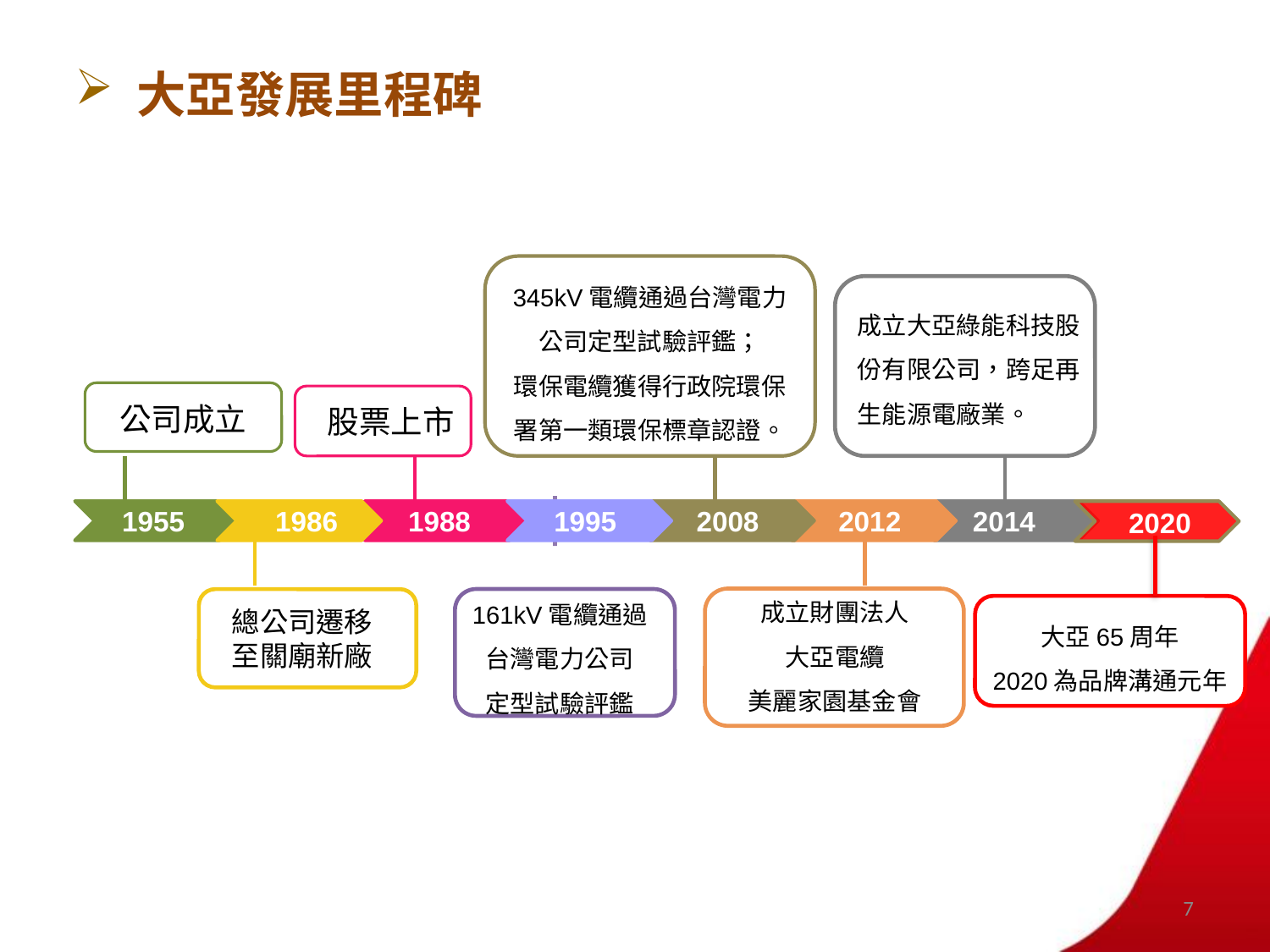

大亞發展里程碑
345kV電纜通過台灣電力公司定型試驗評鑑；
環保電纜獲得行政院環保署第一類環保標章認證。

成立大亞綠能科技股份有限公司，跨足再生能源電廠業。

公司成立

股票上市
2012
2014
1955
1986
1988
1995
2008
2012

成立財團法人
大亞電纜
美麗家園基金會
161kV電纜通過
台灣電力公司
定型試驗評鑑

總公司遷移
至關廟新廠
2020

大亞65周年
2020為品牌溝通元年
7